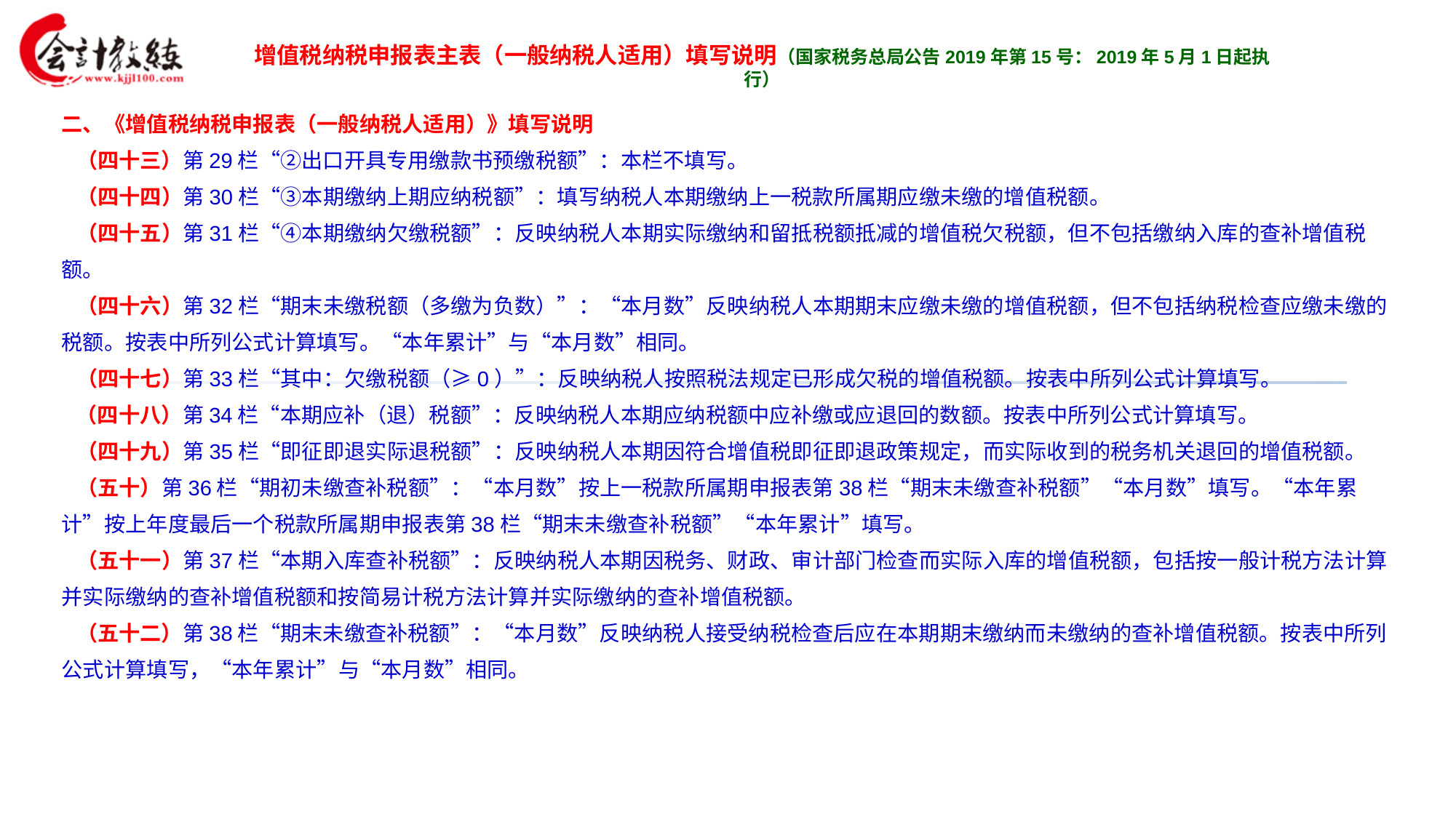

增值税纳税申报表主表（一般纳税人适用）填写说明（国家税务总局公告2019年第15号：2019年5月1日起执行）
二、《增值税纳税申报表（一般纳税人适用）》填写说明
  （四十三）第29栏“②出口开具专用缴款书预缴税额”：本栏不填写。
  （四十四）第30栏“③本期缴纳上期应纳税额”：填写纳税人本期缴纳上一税款所属期应缴未缴的增值税额。
  （四十五）第31栏“④本期缴纳欠缴税额”：反映纳税人本期实际缴纳和留抵税额抵减的增值税欠税额，但不包括缴纳入库的查补增值税额。
  （四十六）第32栏“期末未缴税额（多缴为负数）”：“本月数”反映纳税人本期期末应缴未缴的增值税额，但不包括纳税检查应缴未缴的税额。按表中所列公式计算填写。“本年累计”与“本月数”相同。
  （四十七）第33栏“其中：欠缴税额（≥0）”：反映纳税人按照税法规定已形成欠税的增值税额。按表中所列公式计算填写。
  （四十八）第34栏“本期应补（退）税额”：反映纳税人本期应纳税额中应补缴或应退回的数额。按表中所列公式计算填写。
  （四十九）第35栏“即征即退实际退税额”：反映纳税人本期因符合增值税即征即退政策规定，而实际收到的税务机关退回的增值税额。
  （五十）第36栏“期初未缴查补税额”：“本月数”按上一税款所属期申报表第38栏“期末未缴查补税额”“本月数”填写。“本年累计”按上年度最后一个税款所属期申报表第38栏“期末未缴查补税额”“本年累计”填写。
  （五十一）第37栏“本期入库查补税额”：反映纳税人本期因税务、财政、审计部门检查而实际入库的增值税额，包括按一般计税方法计算并实际缴纳的查补增值税额和按简易计税方法计算并实际缴纳的查补增值税额。
  （五十二）第38栏“期末未缴查补税额”：“本月数”反映纳税人接受纳税检查后应在本期期末缴纳而未缴纳的查补增值税额。按表中所列公式计算填写，“本年累计”与“本月数”相同。